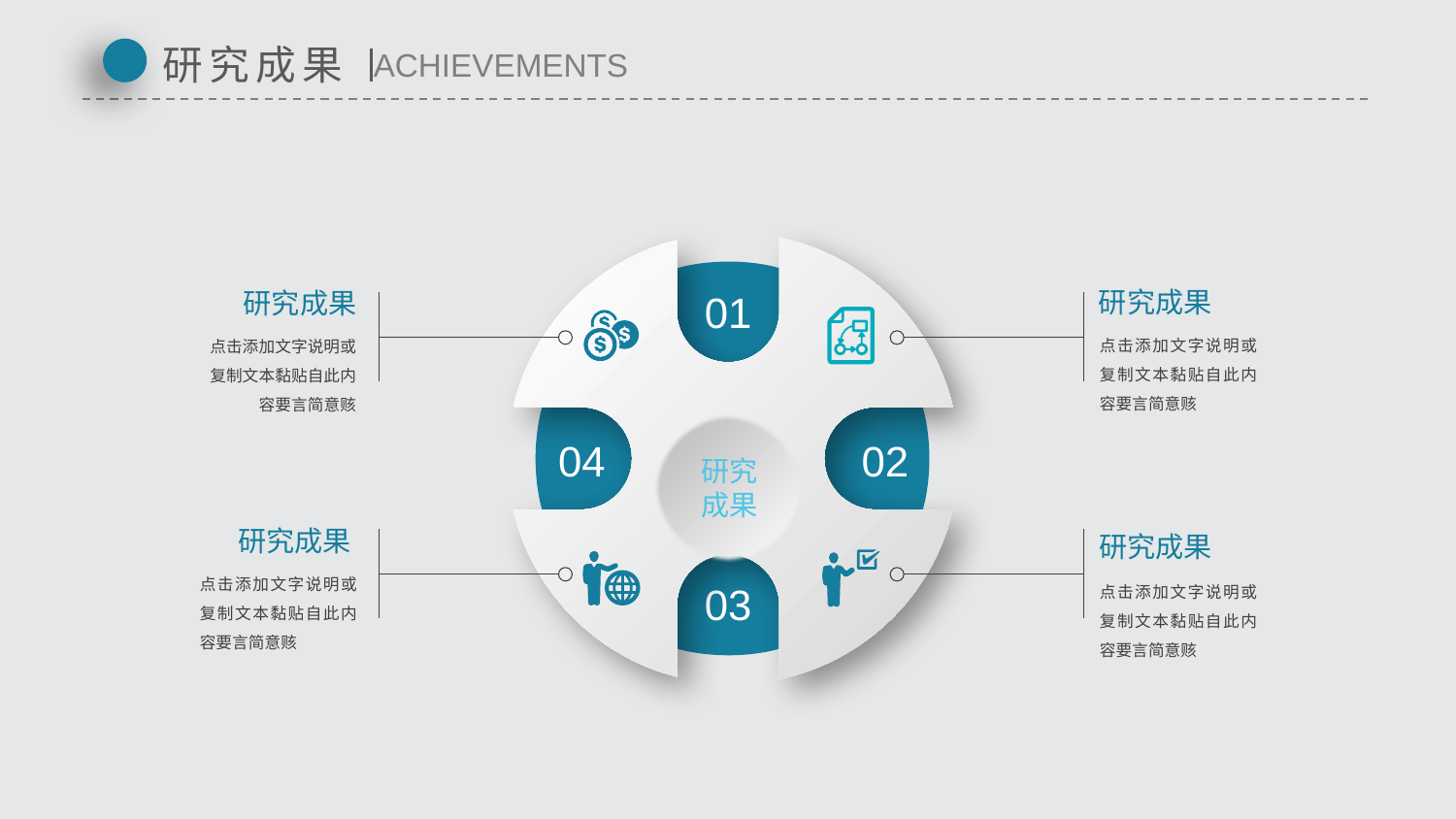

研究成果
ACHIEVEMENTS

01

04
02

03
研究成果
点击添加文字说明或复制文本黏贴自此内容要言简意赅
研究成果
点击添加文字说明或复制文本黏贴自此内容要言简意赅

研究成果
研究成果
点击添加文字说明或复制文本黏贴自此内容要言简意赅
研究成果
点击添加文字说明或复制文本黏贴自此内容要言简意赅